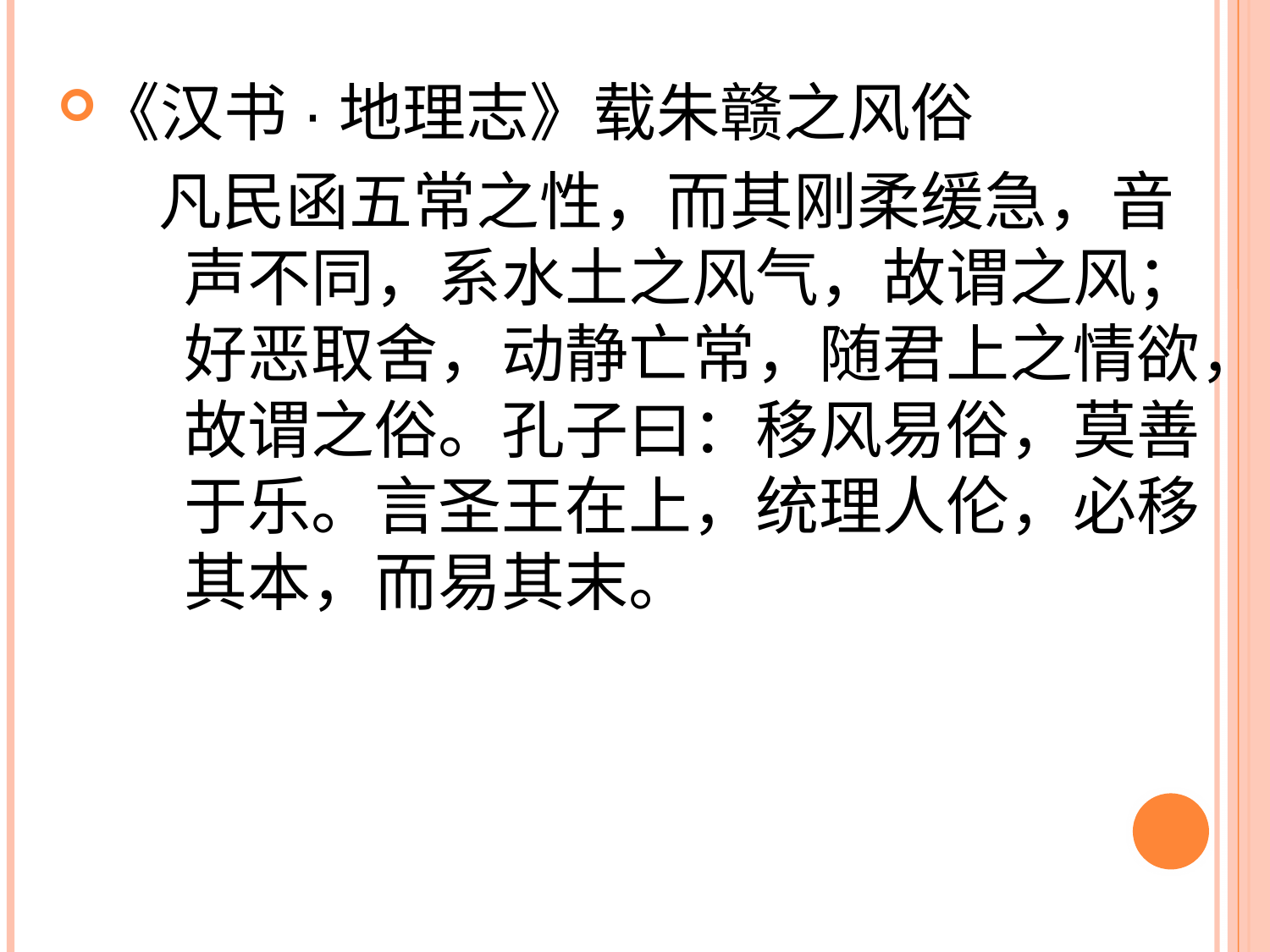

《汉书·地理志》载朱赣之风俗
凡民函五常之性，而其刚柔缓急，音声不同，系水土之风气，故谓之风；好恶取舍，动静亡常，随君上之情欲，故谓之俗。孔子曰：移风易俗，莫善于乐。言圣王在上，统理人伦，必移其本，而易其末。